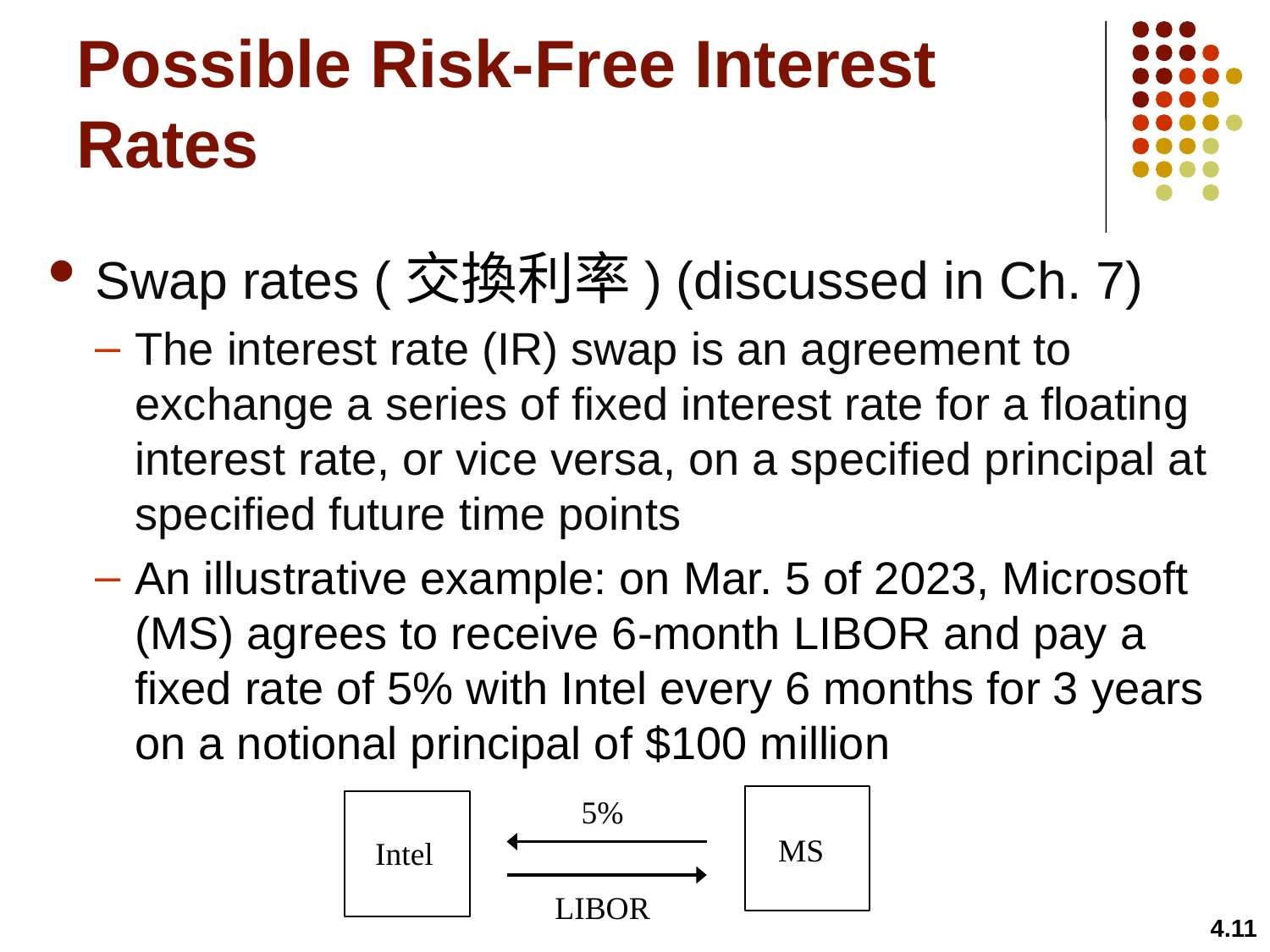

# Possible Risk-Free Interest Rates
Swap rates (交換利率) (discussed in Ch. 7)
The interest rate (IR) swap is an agreement to exchange a series of fixed interest rate for a floating interest rate, or vice versa, on a specified principal at specified future time points
An illustrative example: on Mar. 5 of 2023, Microsoft (MS) agrees to receive 6-month LIBOR and pay a fixed rate of 5% with Intel every 6 months for 3 years on a notional principal of $100 million
5%

MS
Intel
LIBOR
4.11